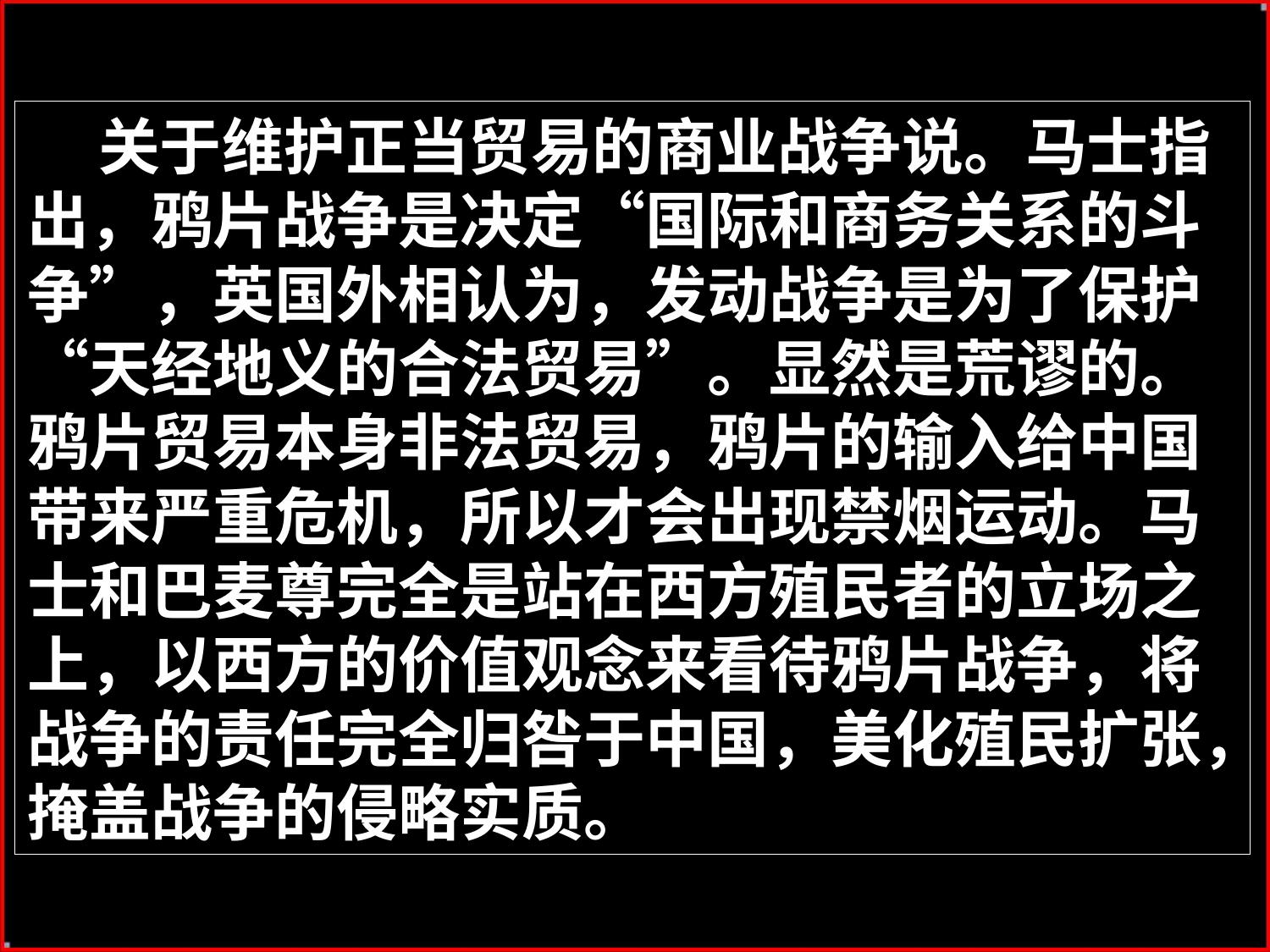

关于维护正当贸易的商业战争说。马士指出，鸦片战争是决定“国际和商务关系的斗争”，英国外相认为，发动战争是为了保护“天经地义的合法贸易”。显然是荒谬的。鸦片贸易本身非法贸易，鸦片的输入给中国带来严重危机，所以才会出现禁烟运动。马士和巴麦尊完全是站在西方殖民者的立场之上，以西方的价值观念来看待鸦片战争，将战争的责任完全归咎于中国，美化殖民扩张，掩盖战争的侵略实质。